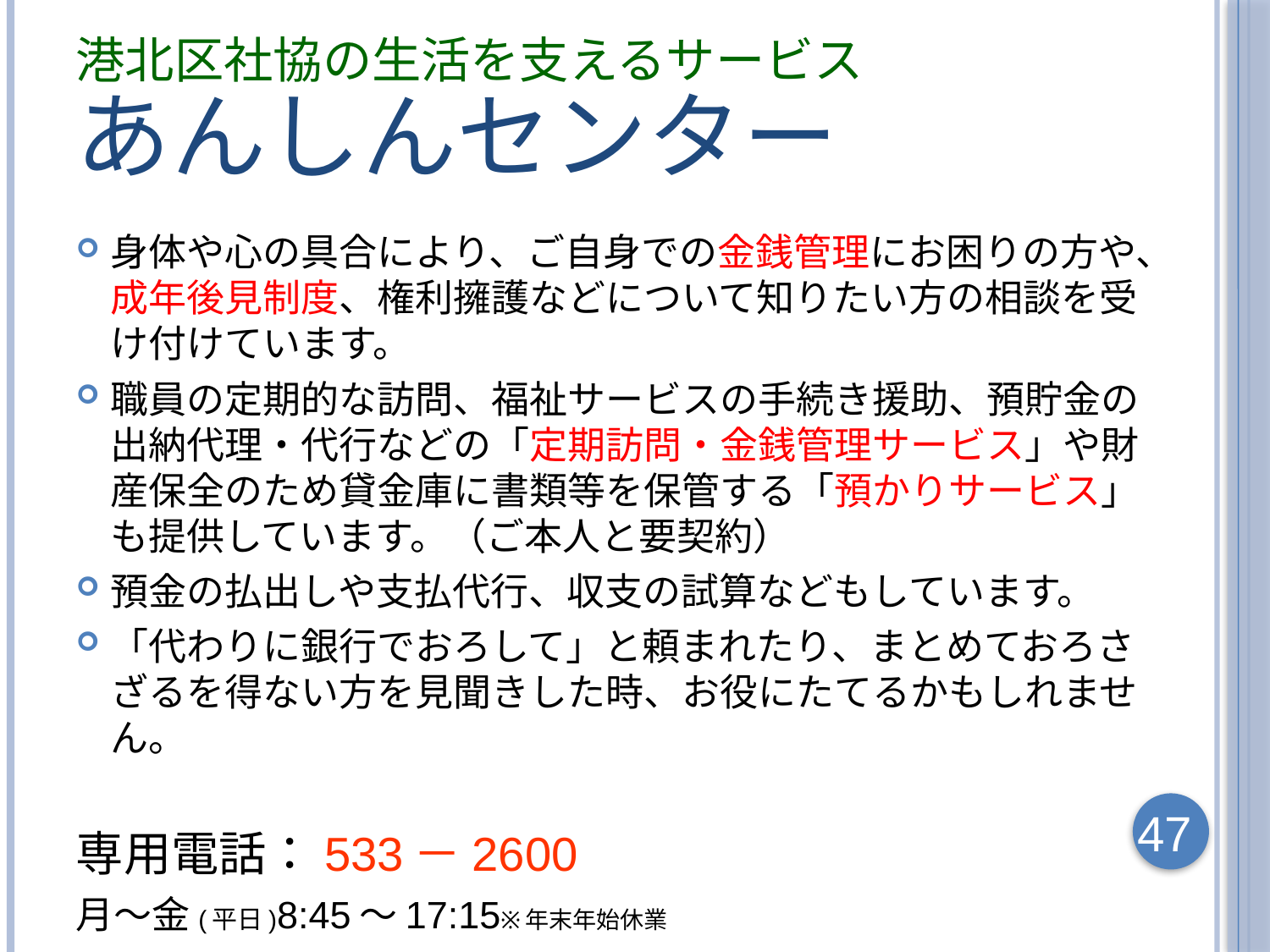

港北区社協の生活を支えるサービス
# あんしんセンター
身体や心の具合により、ご自身での金銭管理にお困りの方や、成年後見制度、権利擁護などについて知りたい方の相談を受け付けています。
職員の定期的な訪問、福祉サービスの手続き援助、預貯金の出納代理・代行などの「定期訪問・金銭管理サービス」や財産保全のため貸金庫に書類等を保管する「預かりサービス」も提供しています。（ご本人と要契約）
預金の払出しや支払代行、収支の試算などもしています。
「代わりに銀行でおろして」と頼まれたり、まとめておろさざるを得ない方を見聞きした時、お役にたてるかもしれません。

専用電話：533－2600
月～金(平日)8:45～17:15※年末年始休業
47